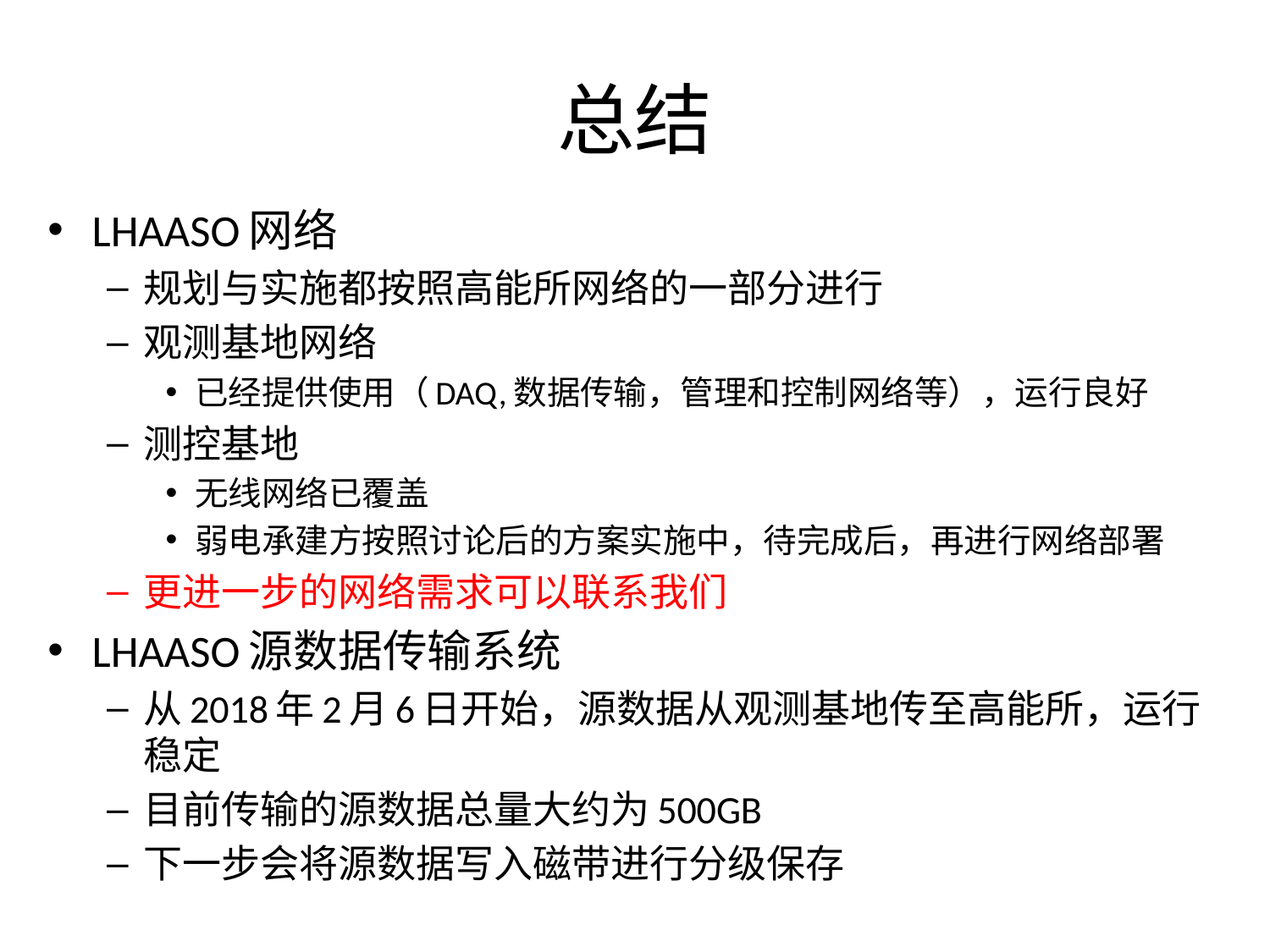

# 总结
LHAASO网络
规划与实施都按照高能所网络的一部分进行
观测基地网络
已经提供使用（DAQ,数据传输，管理和控制网络等），运行良好
测控基地
无线网络已覆盖
弱电承建方按照讨论后的方案实施中，待完成后，再进行网络部署
更进一步的网络需求可以联系我们
LHAASO源数据传输系统
从2018年2月6日开始，源数据从观测基地传至高能所，运行稳定
目前传输的源数据总量大约为500GB
下一步会将源数据写入磁带进行分级保存